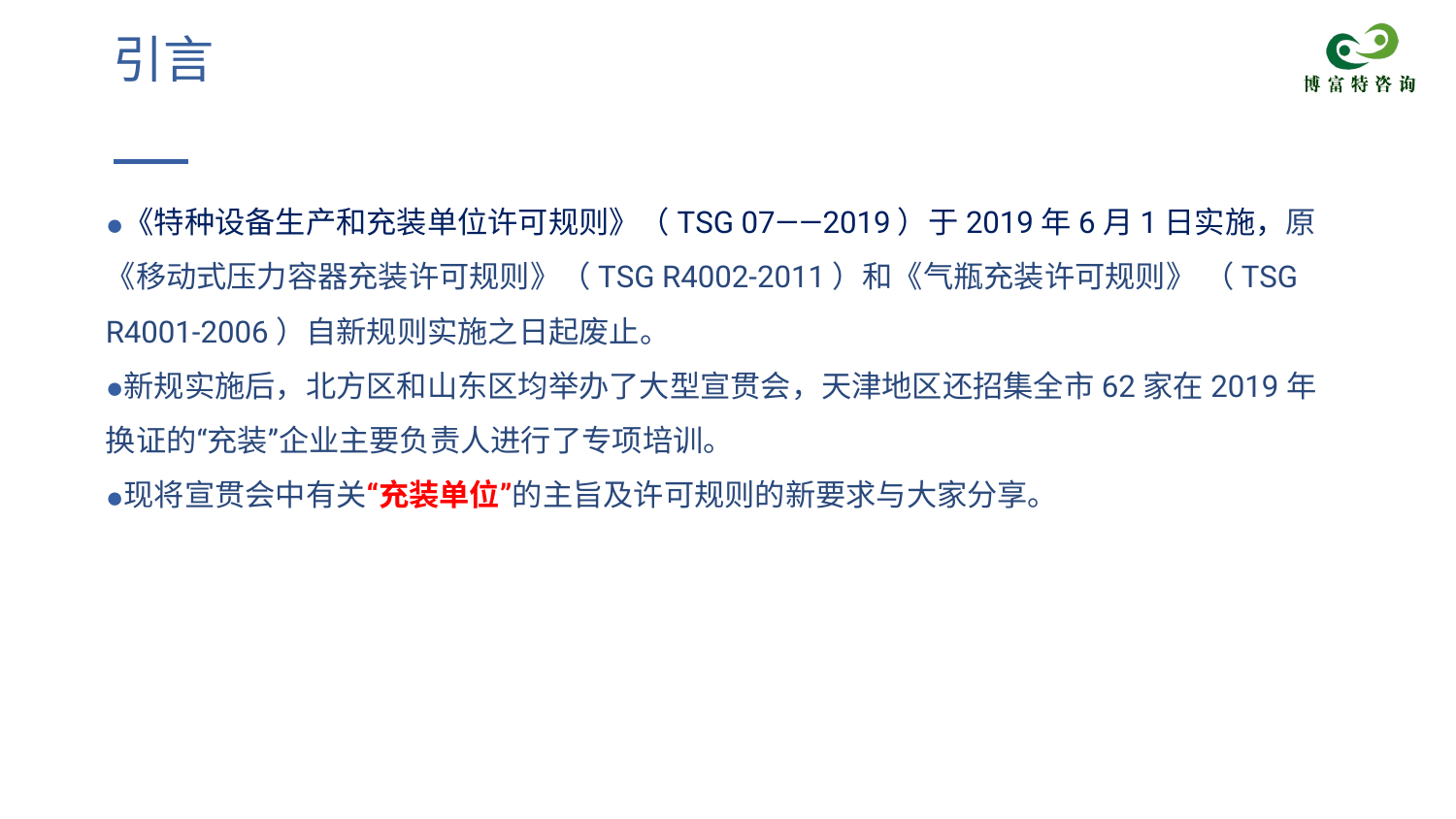

# 引言
《特种设备生产和充装单位许可规则》（TSG 07——2019）于2019年6月1日实施，原《移动式压力容器充装许可规则》（TSG R4002-2011）和《气瓶充装许可规则》 （TSG R4001-2006）自新规则实施之日起废止。
新规实施后，北方区和山东区均举办了大型宣贯会，天津地区还招集全市62家在2019年换证的“充装”企业主要负责人进行了专项培训。
现将宣贯会中有关“充装单位”的主旨及许可规则的新要求与大家分享。

3